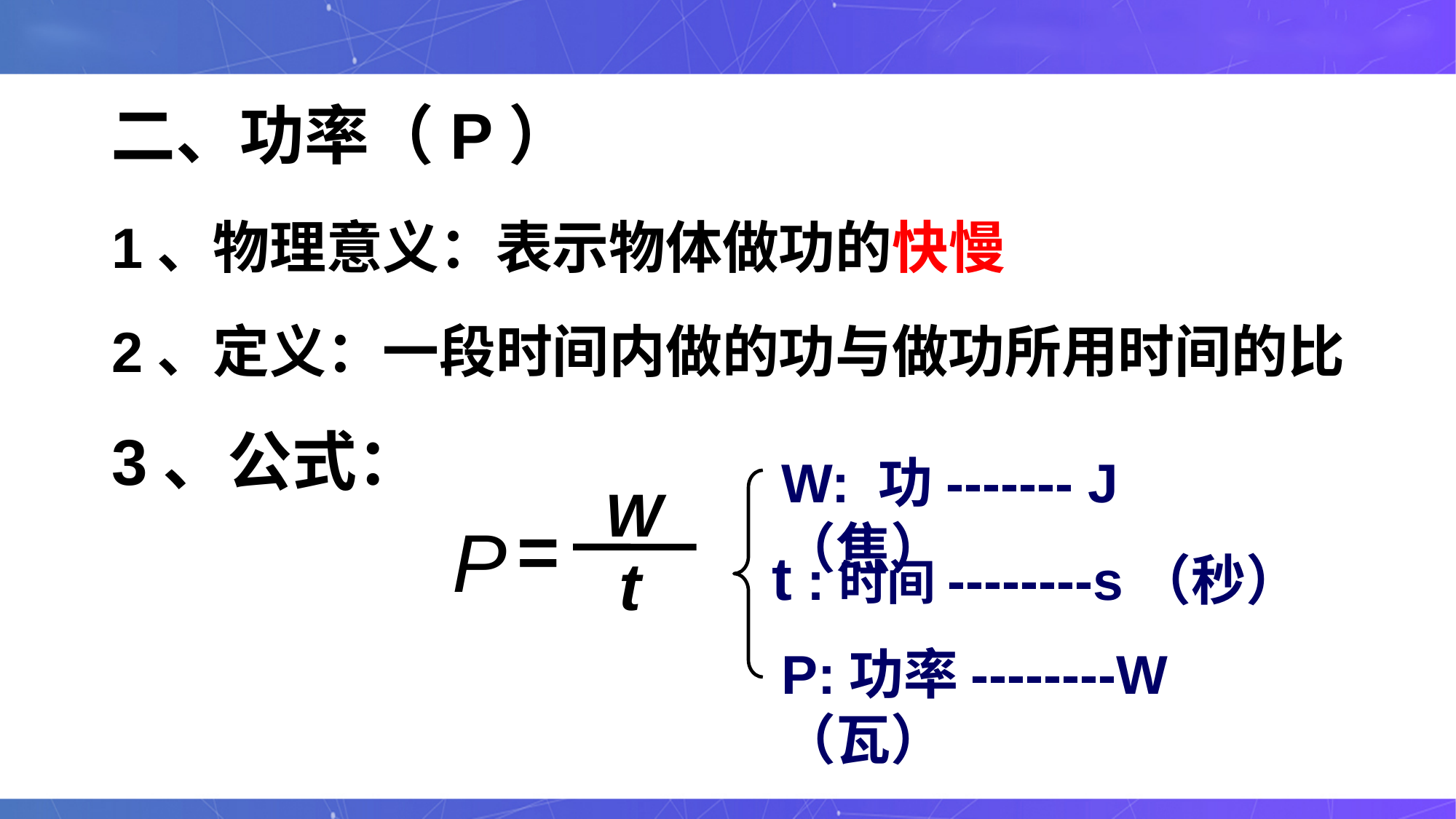

二、功率（P）
1、物理意义：表示物体做功的快慢
2、定义：一段时间内做的功与做功所用时间的比
3、公式：

W: 功------- J（焦）

W
=
P
t

t :时间--------s（秒）
P:功率--------W（瓦）